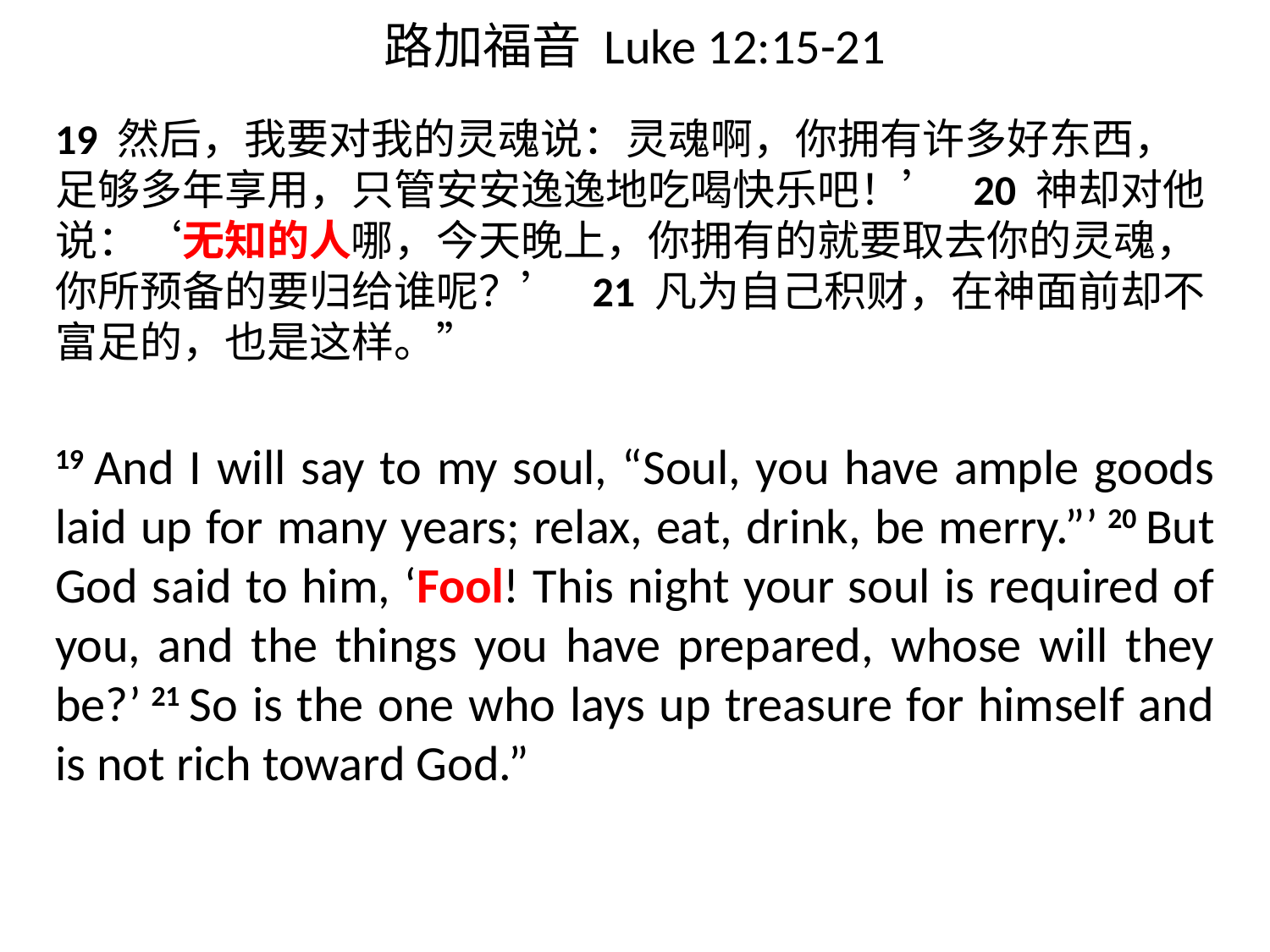

# 路加福音 Luke 12:15-21
19 然后，我要对我的灵魂说：灵魂啊，你拥有许多好东西，足够多年享用，只管安安逸逸地吃喝快乐吧！’  20 神却对他说：‘无知的人哪，今天晚上，你拥有的就要取去你的灵魂，你所预备的要归给谁呢？’  21 凡为自己积财，在神面前却不富足的，也是这样。”

19 And I will say to my soul, “Soul, you have ample goods laid up for many years; relax, eat, drink, be merry.”’ 20 But God said to him, ‘Fool! This night your soul is required of you, and the things you have prepared, whose will they be?’ 21 So is the one who lays up treasure for himself and is not rich toward God.”